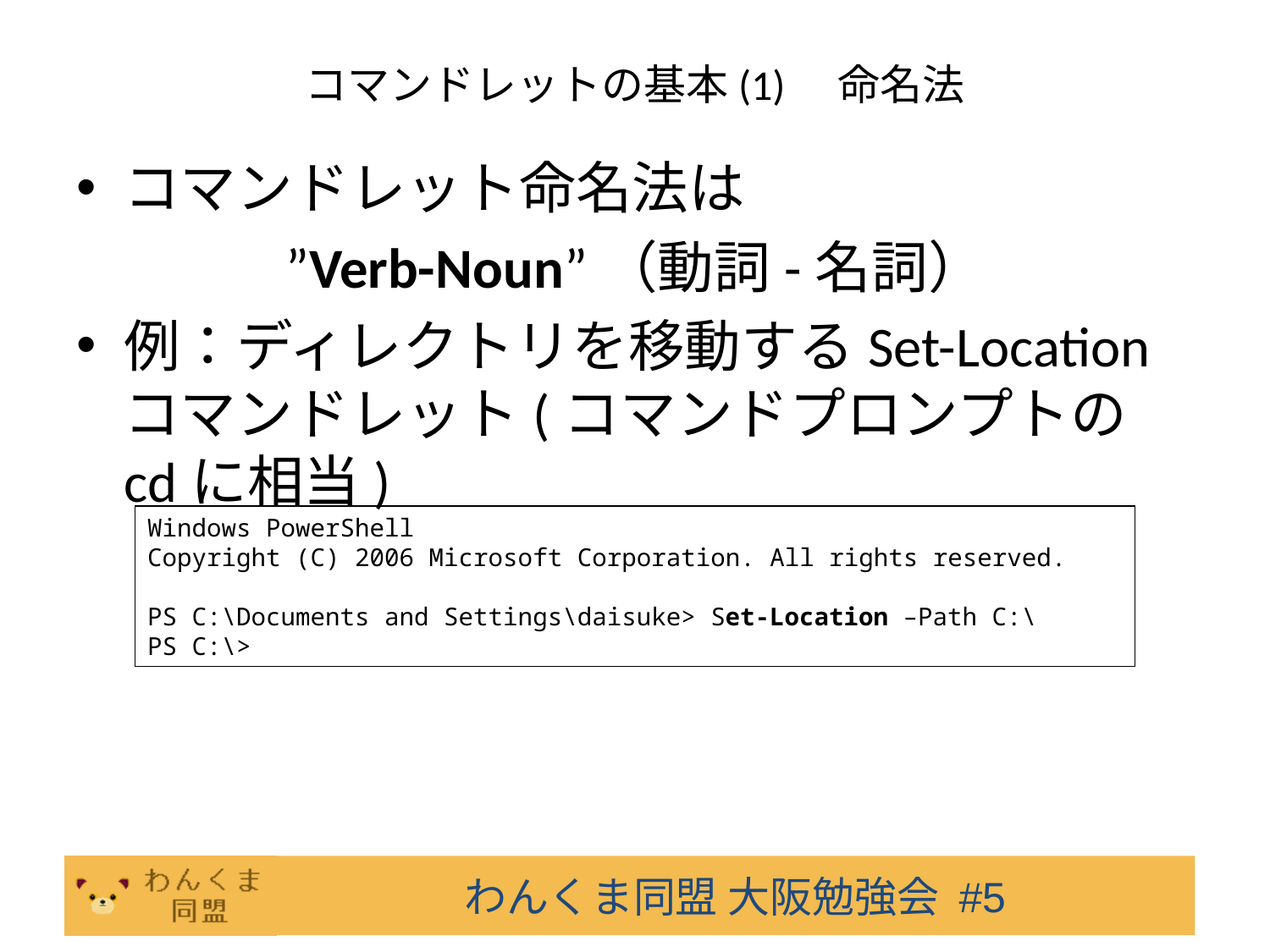

# コマンドレットの基本(1)　命名法
コマンドレット命名法は
”Verb-Noun”（動詞-名詞）
例：ディレクトリを移動するSet-Locationコマンドレット(コマンドプロンプトのcdに相当)

Windows PowerShell
Copyright (C) 2006 Microsoft Corporation. All rights reserved.

PS C:\Documents and Settings\daisuke> Set-Location –Path C:\
PS C:\>